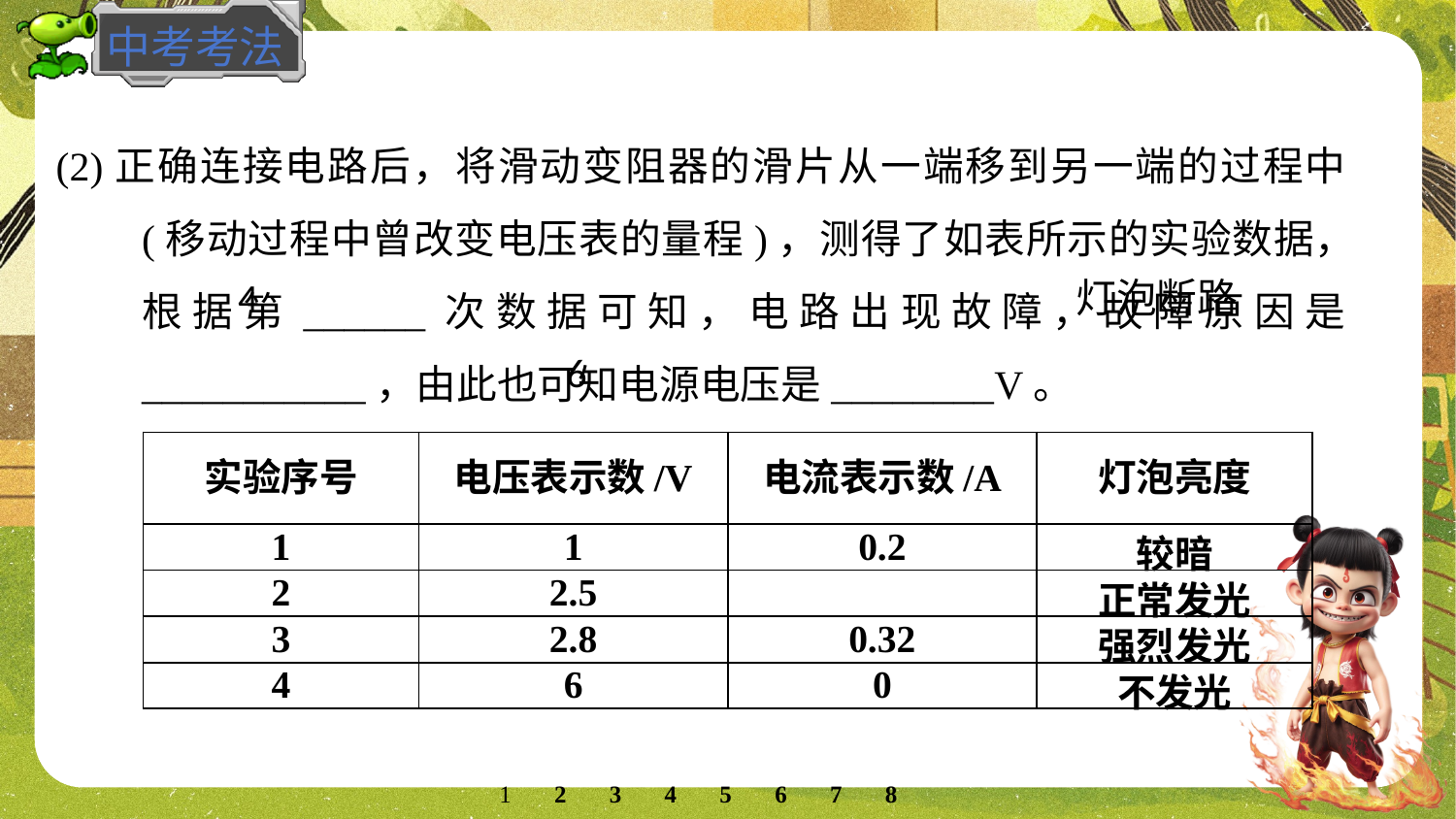

(2)正确连接电路后，将滑动变阻器的滑片从一端移到另一端的过程中(移动过程中曾改变电压表的量程)，测得了如表所示的实验数据，根据第______次数据可知，电路出现故障，故障原因是___________，由此也可知电源电压是________V。
4
灯泡断路
6
| 实验序号 | 电压表示数/V | 电流表示数/A | 灯泡亮度 |
| --- | --- | --- | --- |
| 1 | 1 | 0.2 | 较暗 |
| 2 | 2.5 |  | 正常发光 |
| 3 | 2.8 | 0.32 | 强烈发光 |
| 4 | 6 | 0 | 不发光 |
2
3
4
5
6
7
8
1